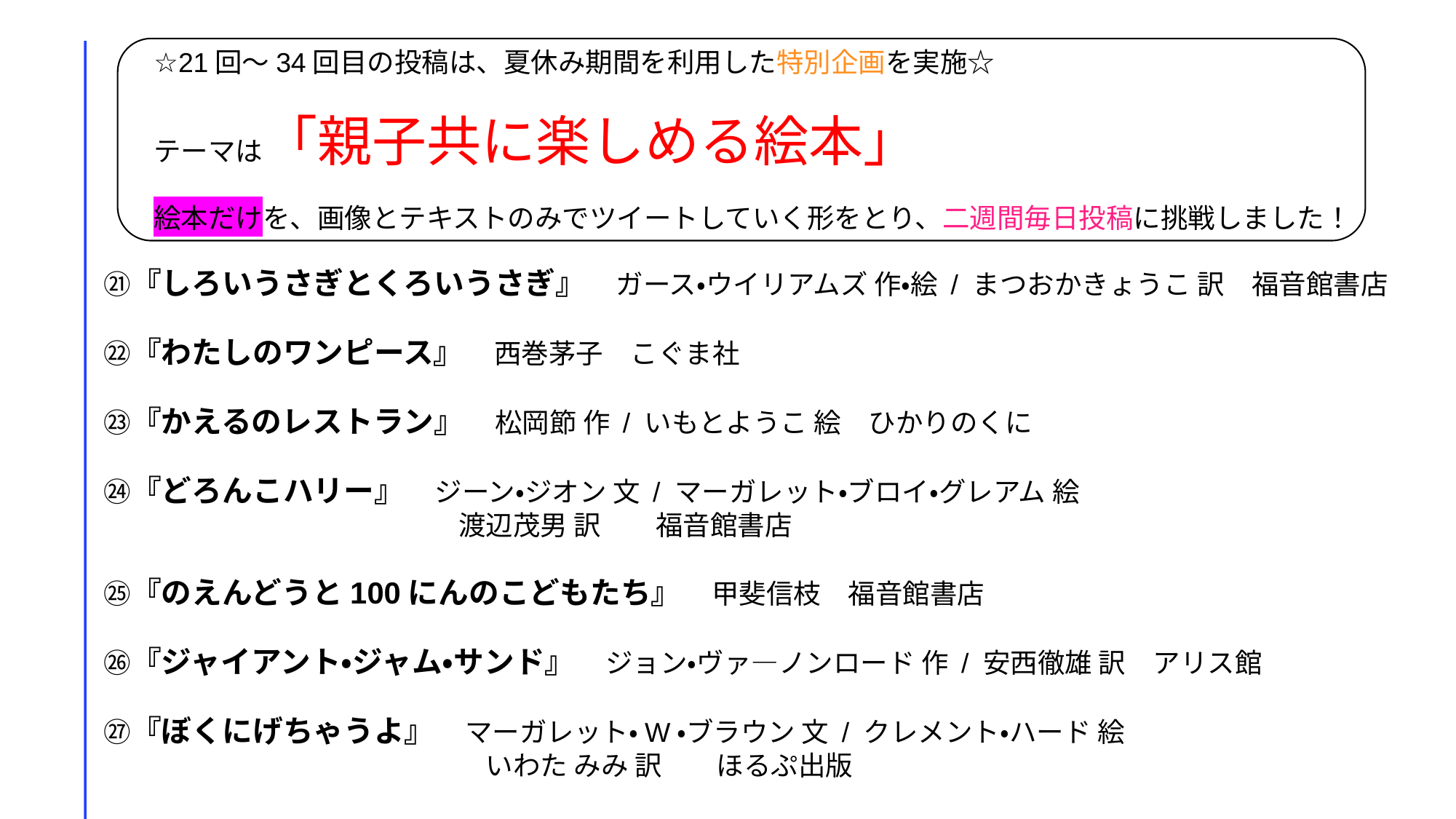

☆21回～34回目の投稿は、夏休み期間を利用した特別企画を実施☆

テーマは「親子共に楽しめる絵本」

絵本だけを、画像とテキストのみでツイートしていく形をとり、二週間毎日投稿に挑戦しました！
㉑『しろいうさぎとくろいうさぎ』　ガース・ウイリアムズ 作・絵 / まつおかきょうこ 訳　福音館書店

㉒『わたしのワンピース』　西巻茅子　こぐま社

㉓『かえるのレストラン』　松岡節 作 / いもとようこ 絵　ひかりのくに

㉔『どろんこハリー』　ジーン・ジオン 文 / マーガレット・ブロイ・グレアム 絵
　　　　　　　　　　　　　渡辺茂男 訳　　福音館書店

㉕『のえんどうと100にんのこどもたち』　甲斐信枝　福音館書店

㉖『ジャイアント・ジャム・サンド』　ジョン・ヴァ―ノンロード 作 / 安西徹雄 訳　アリス館

㉗『ぼくにげちゃうよ』　マーガレット・W・ブラウン 文 / クレメント・ハード 絵
　　　　　　　　　　　　　　いわた みみ 訳　　ほるぷ出版